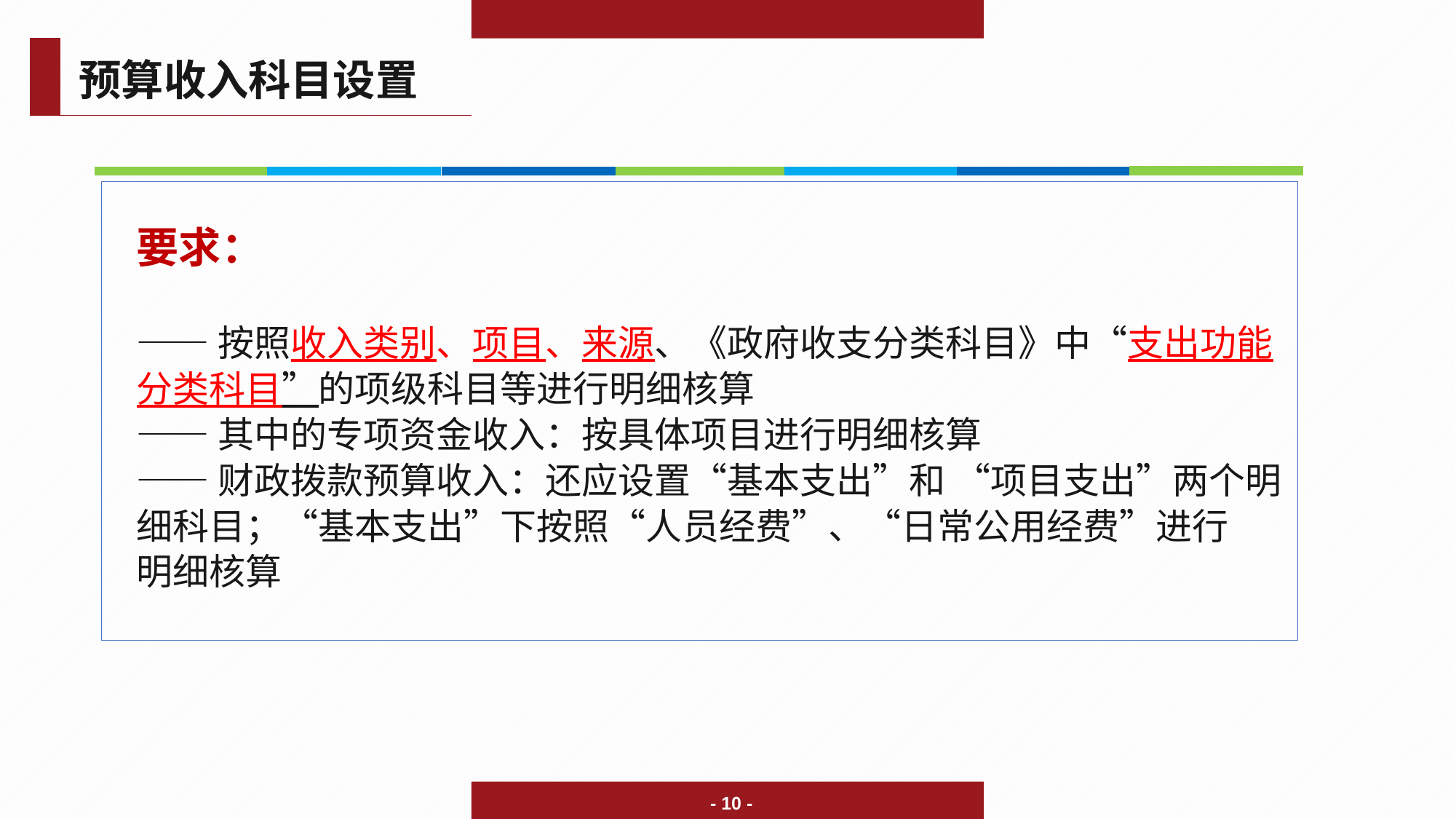

预算收入科目设置

要求：

——按照收入类别、项目、来源、《政府收支分类科目》中“支出功能
分类科目”的项级科目等进行明细核算
——其中的专项资金收入：按具体项目进行明细核算
——财政拨款预算收入：还应设置“基本支出”和 “项目支出”两个明
细科目；“基本支出”下按照“人员经费”、“日常公用经费”进行
明细核算

- 10 -